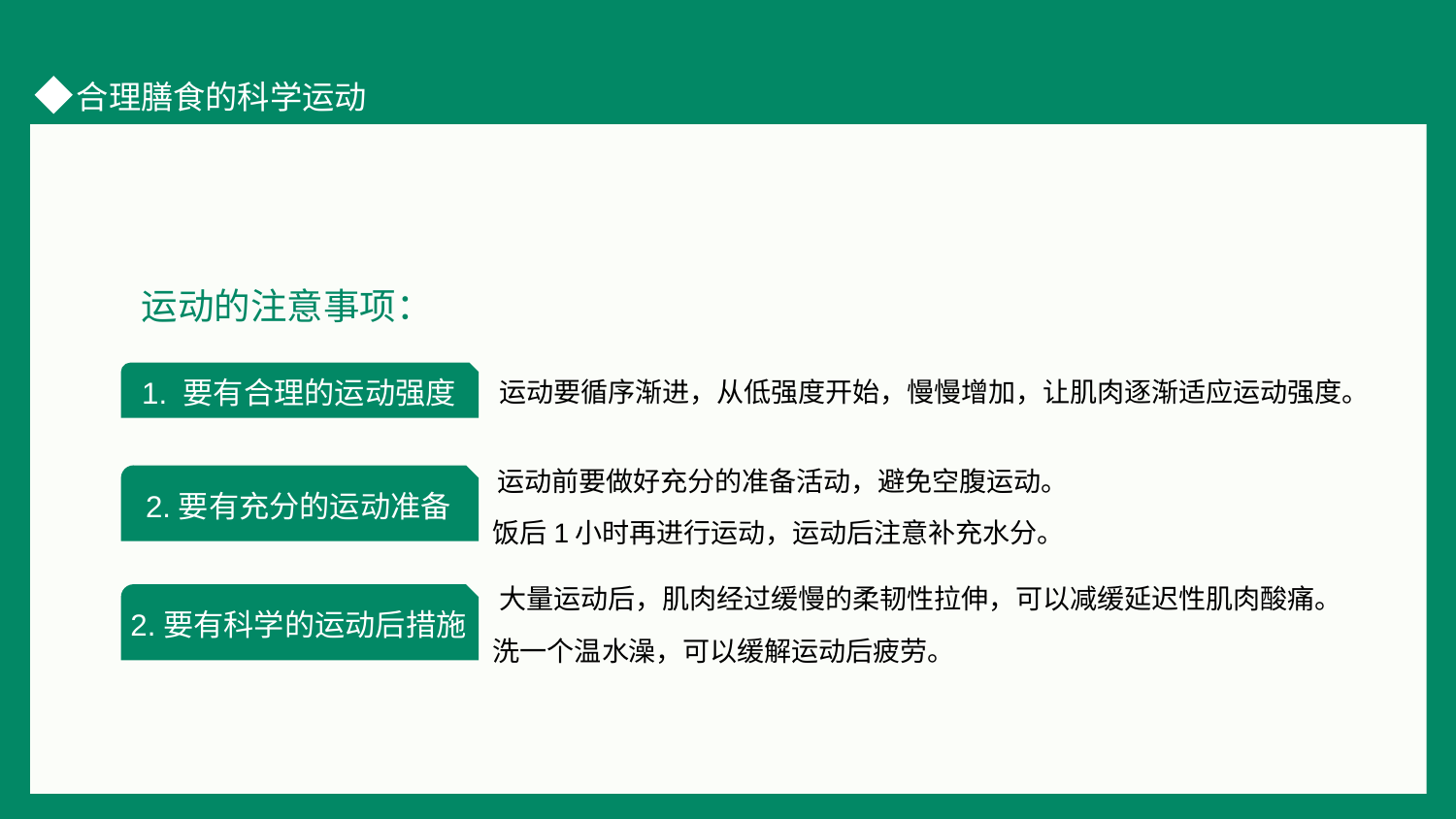

运动的注意事项：
1. 要有合理的运动强度
运动要循序渐进，从低强度开始，慢慢增加，让肌肉逐渐适应运动强度。
运动前要做好充分的准备活动，避免空腹运动。
2.要有充分的运动准备
饭后1小时再进行运动，运动后注意补充水分。
大量运动后，肌肉经过缓慢的柔韧性拉伸，可以减缓延迟性肌肉酸痛。
2.要有科学的运动后措施
洗一个温水澡，可以缓解运动后疲劳。